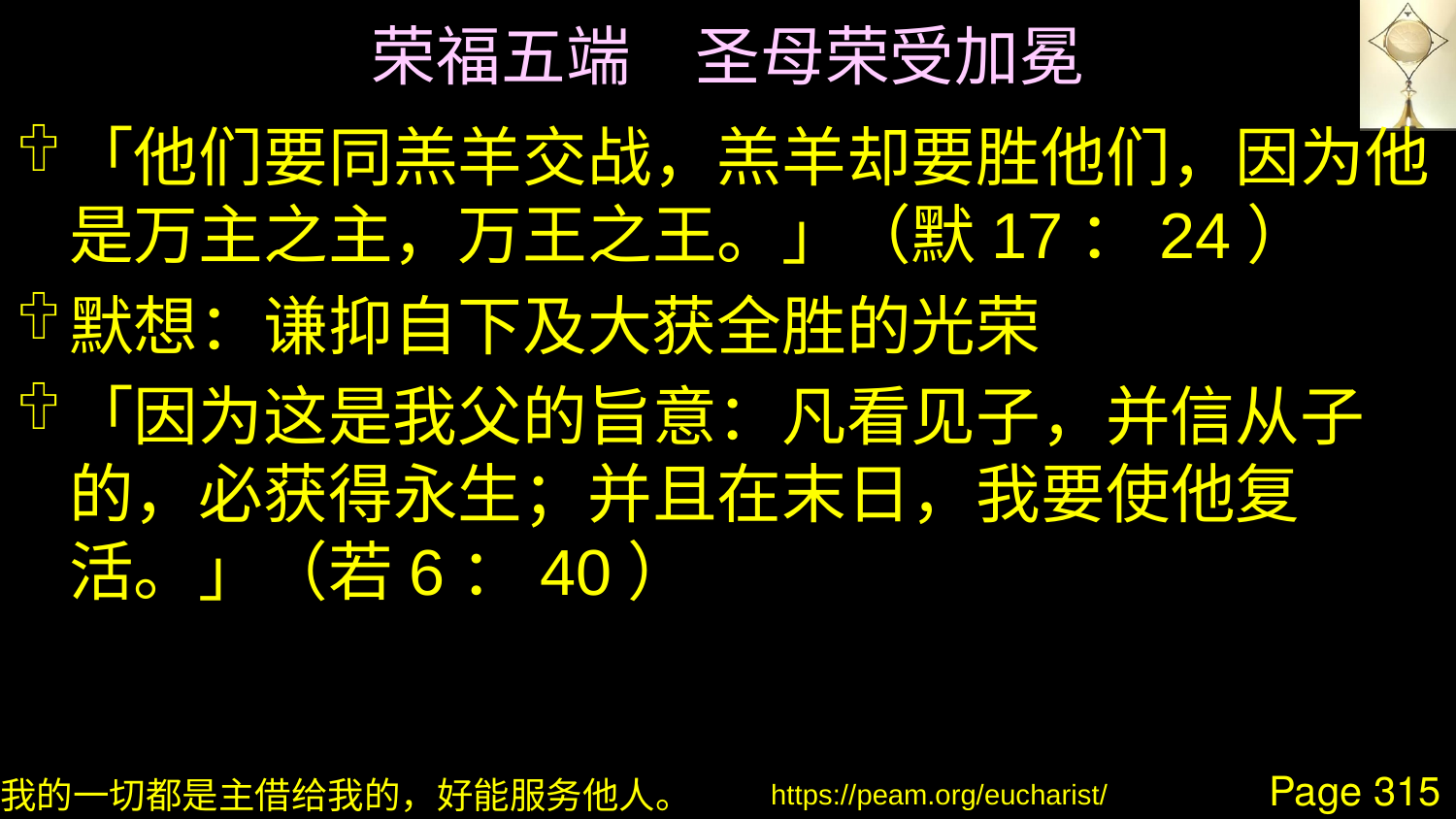

# 荣福五端　圣母荣受加冕
「他们要同羔羊交战，羔羊却要胜他们，因为他是万主之主，万王之王。」（默17：24）
默想：谦抑自下及大获全胜的光荣
「因为这是我父的旨意：凡看见子，并信从子的，必获得永生；并且在末日，我要使他复活。」（若6：40）